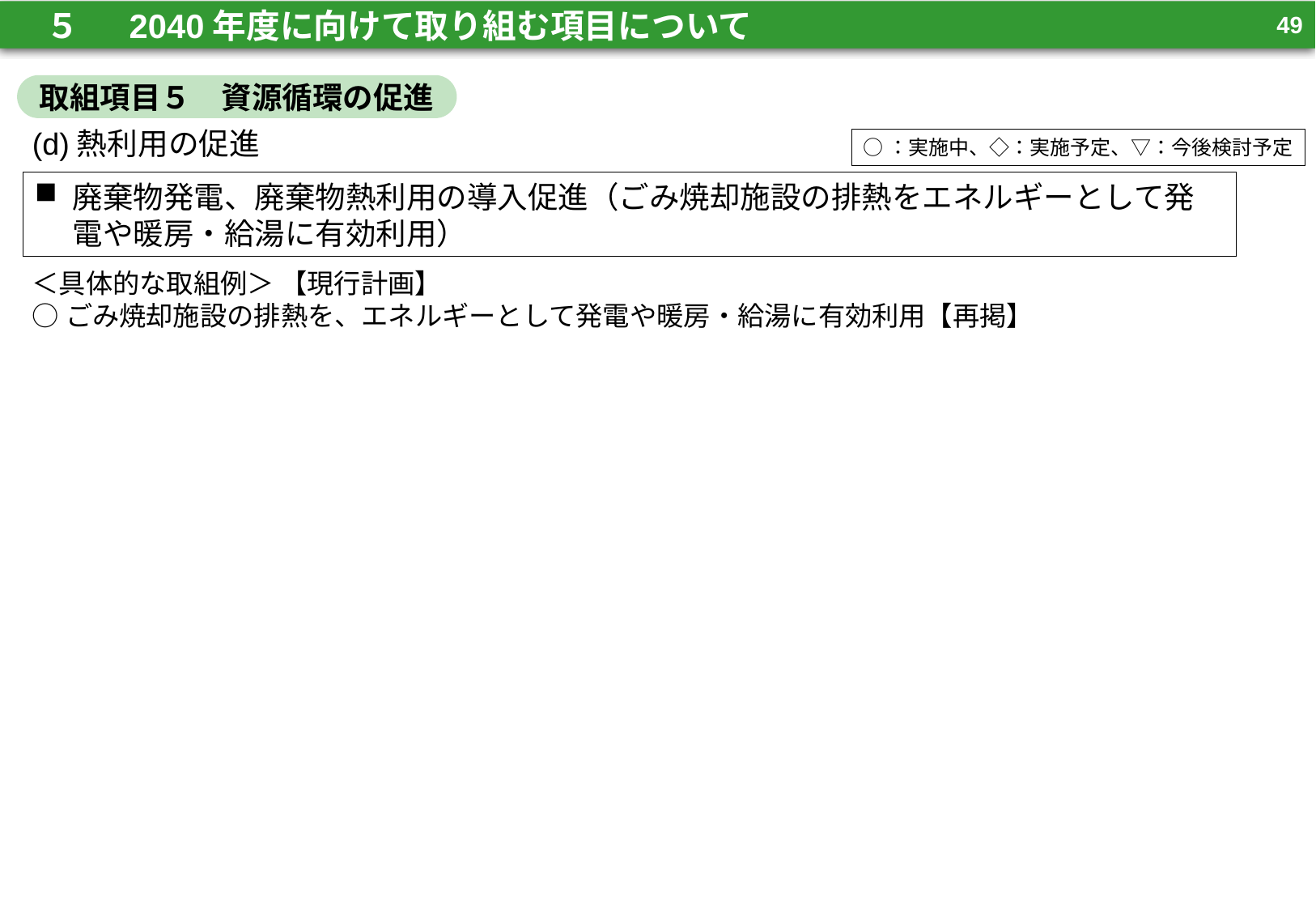

49
　５　 2040年度に向けて取り組む項目について
49
取組項目５　資源循環の促進
(d)熱利用の促進
○：実施中、◇：実施予定、▽：今後検討予定
廃棄物発電、廃棄物熱利用の導入促進（ごみ焼却施設の排熱をエネルギーとして発電や暖房・給湯に有効利用）
＜具体的な取組例＞ 【現行計画】
○ごみ焼却施設の排熱を、エネルギーとして発電や暖房・給湯に有効利用【再掲】